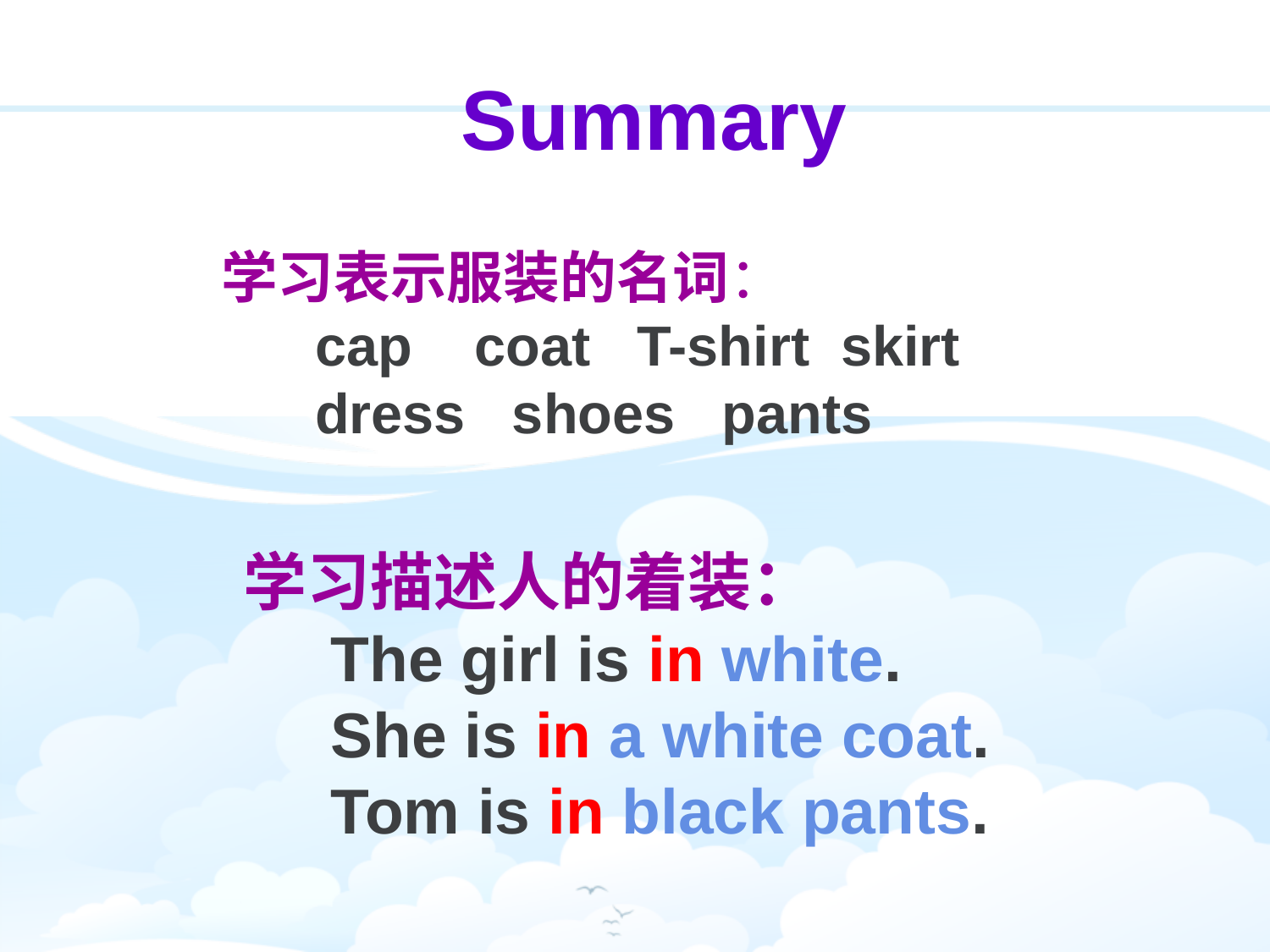

Summary
学习表示服装的名词：
      cap    coat   T-shirt  skirt
      dress   shoes   pants
学习描述人的着装：
     The girl is in white.
     She is in a white coat.
     Tom is in black pants.